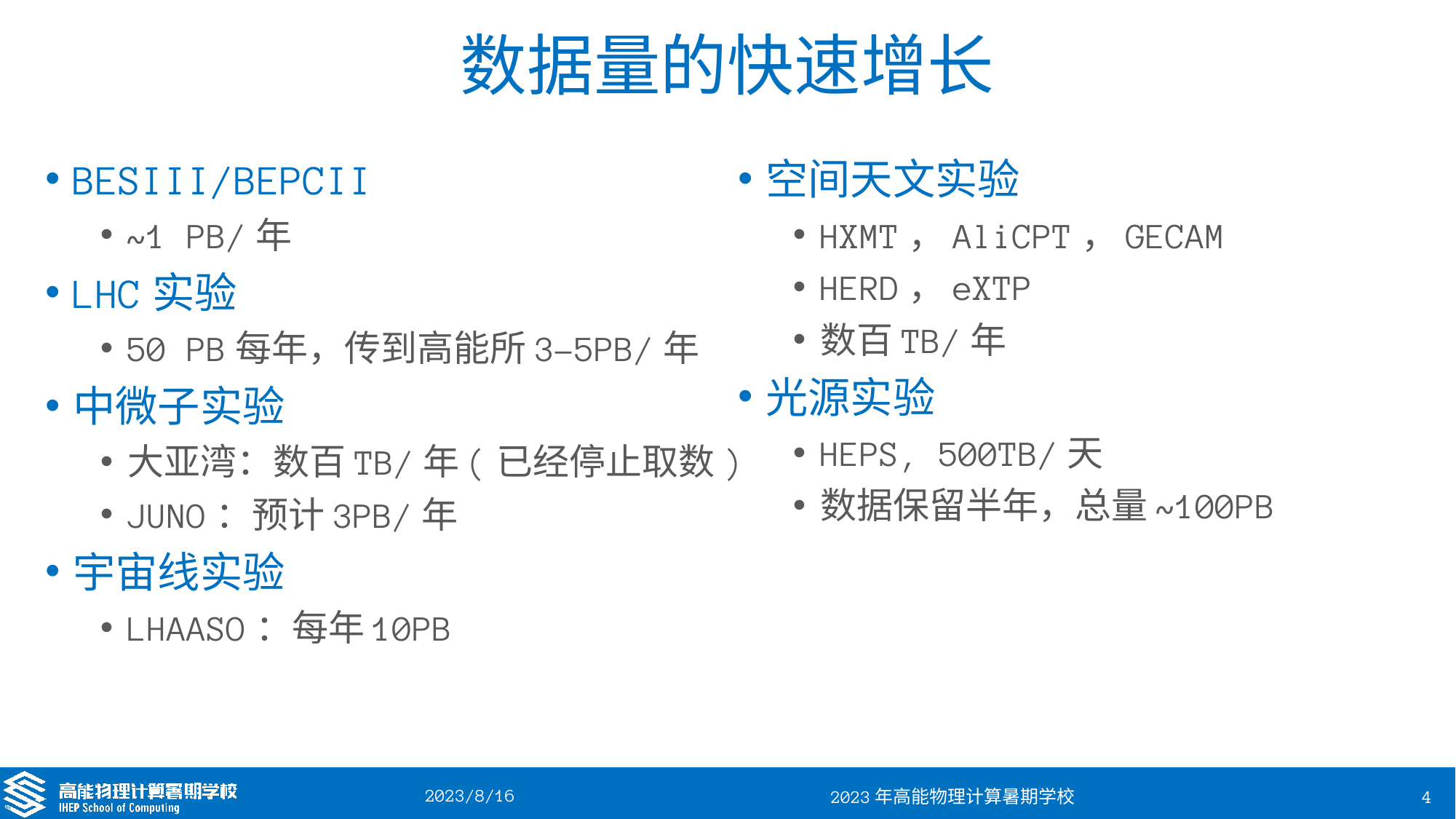

# 数据量的快速增长
BESIII/BEPCII
~1 PB/年
LHC实验
50 PB每年，传到高能所3-5PB/年
中微子实验
大亚湾：数百TB/年(已经停止取数)
JUNO：预计3PB/年
宇宙线实验
LHAASO：每年10PB
空间天文实验
HXMT，AliCPT，GECAM
HERD，eXTP
数百TB/年
光源实验
HEPS, 500TB/天
数据保留半年，总量~100PB

2023/8/16
2023年高能物理计算暑期学校
4